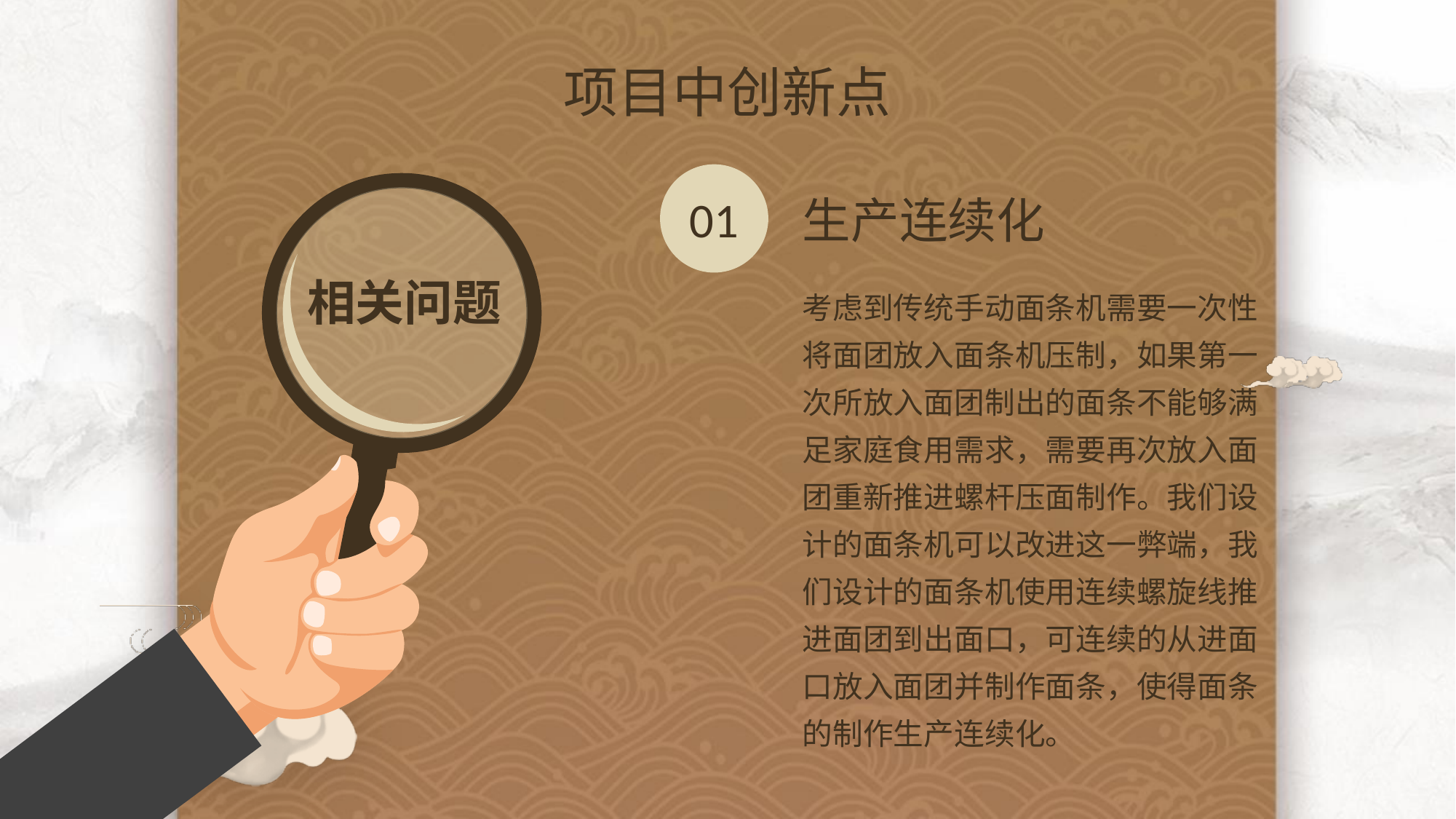

项目中创新点
01
生产连续化
考虑到传统手动面条机需要一次性将面团放入面条机压制，如果第一次所放入面团制出的面条不能够满足家庭食用需求，需要再次放入面团重新推进螺杆压面制作。我们设计的面条机可以改进这一弊端，我们设计的面条机使用连续螺旋线推进面团到出面口，可连续的从进面口放入面团并制作面条，使得面条的制作生产连续化。

相关问题